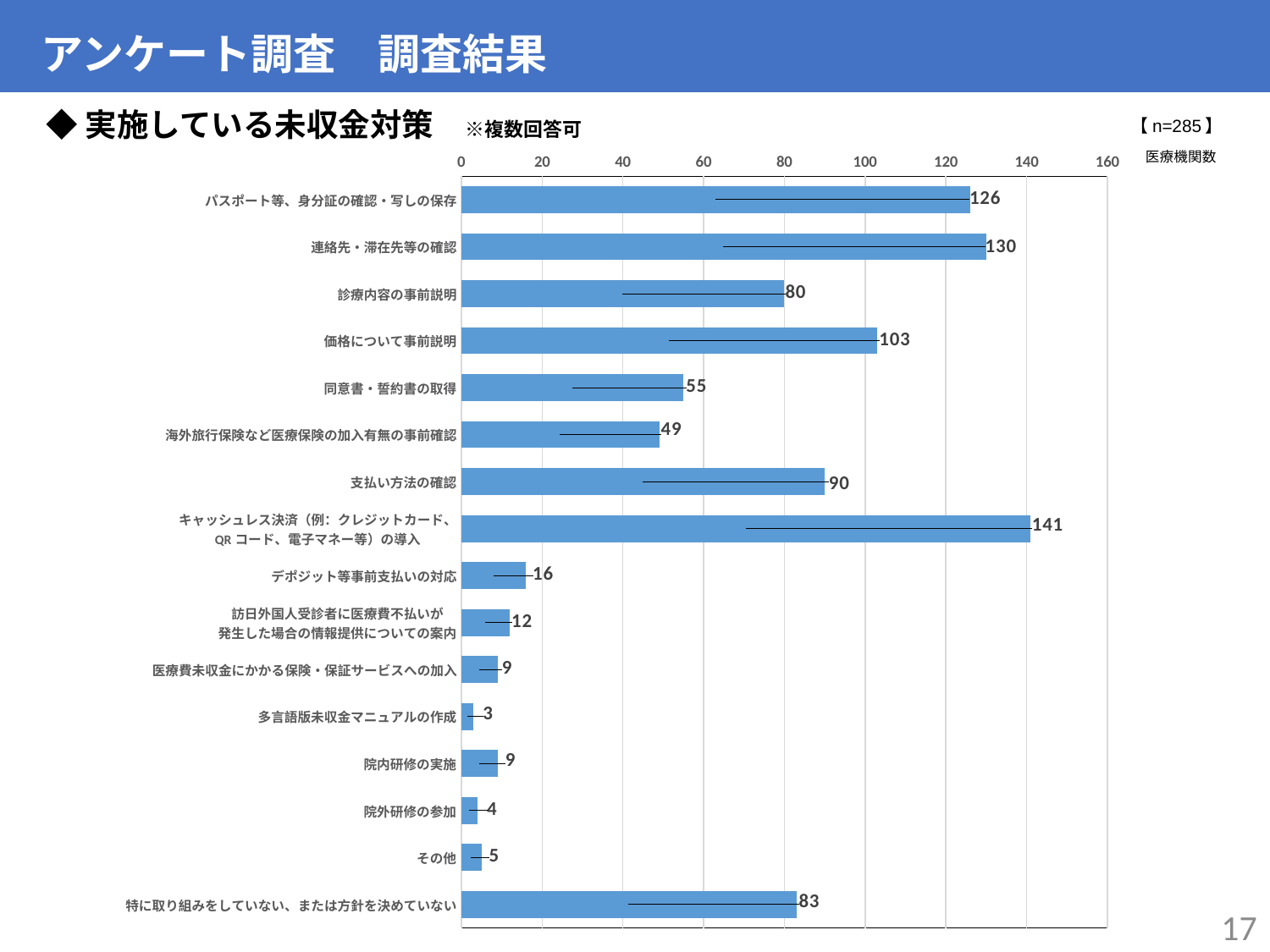

アンケート調査　調査結果
◆実施している未収金対策　※複数回答可
【n=285】

### Chart

| Category | 実施している |
|---|---|
| パスポート等、身分証の確認・写しの保存 | 126.0 |
| 連絡先・滞在先等の確認 | 130.0 |
| 診療内容の事前説明 | 80.0 |
| 価格について事前説明 | 103.0 |
| 同意書・誓約書の取得 | 55.0 |
| 海外旅行保険など医療保険の加入有無の事前確認 | 49.0 |
| 支払い方法の確認 | 90.0 |
| キャッシュレス決済（例：クレジットカード、
QRコード、電子マネー等）の導入 | 141.0 |
| デポジット等事前支払いの対応 | 16.0 |
| 訪日外国人受診者に医療費不払いが
発生した場合の情報提供についての案内 | 12.0 |
| 医療費未収金にかかる保険・保証サービスへの加入 | 9.0 |
| 多言語版未収金マニュアルの作成 | 3.0 |
| 院内研修の実施 | 9.0 |
| 院外研修の参加 | 4.0 |
| その他 | 5.0 |
| 特に取り組みをしていない、または方針を決めていない | 83.0 |
医療機関数

17